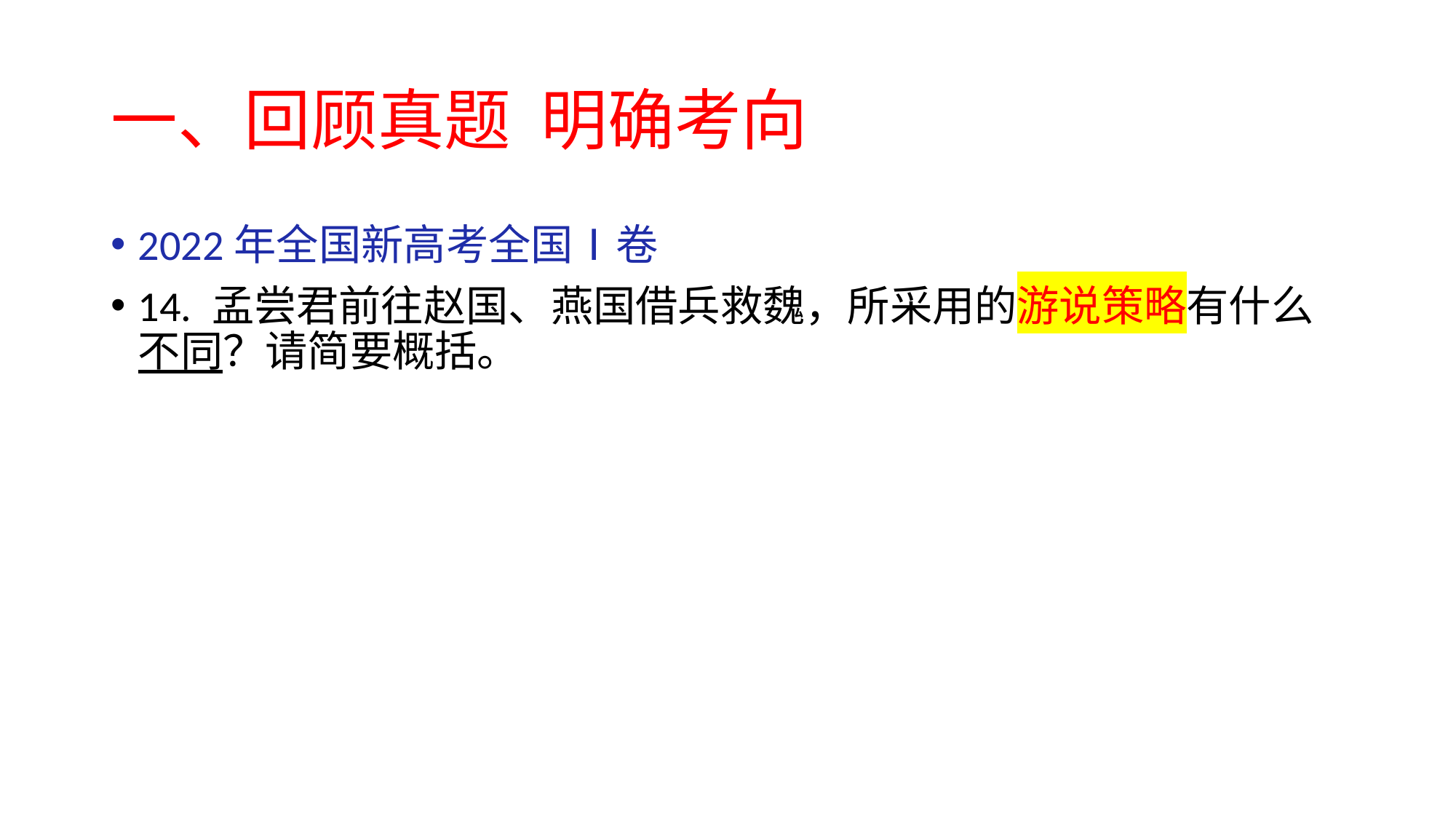

# 一、回顾真题  明确考向
2022年全国新高考全国Ⅰ卷
14. 孟尝君前往赵国、燕国借兵救魏，所采用的游说策略有什么不同？请简要概括。